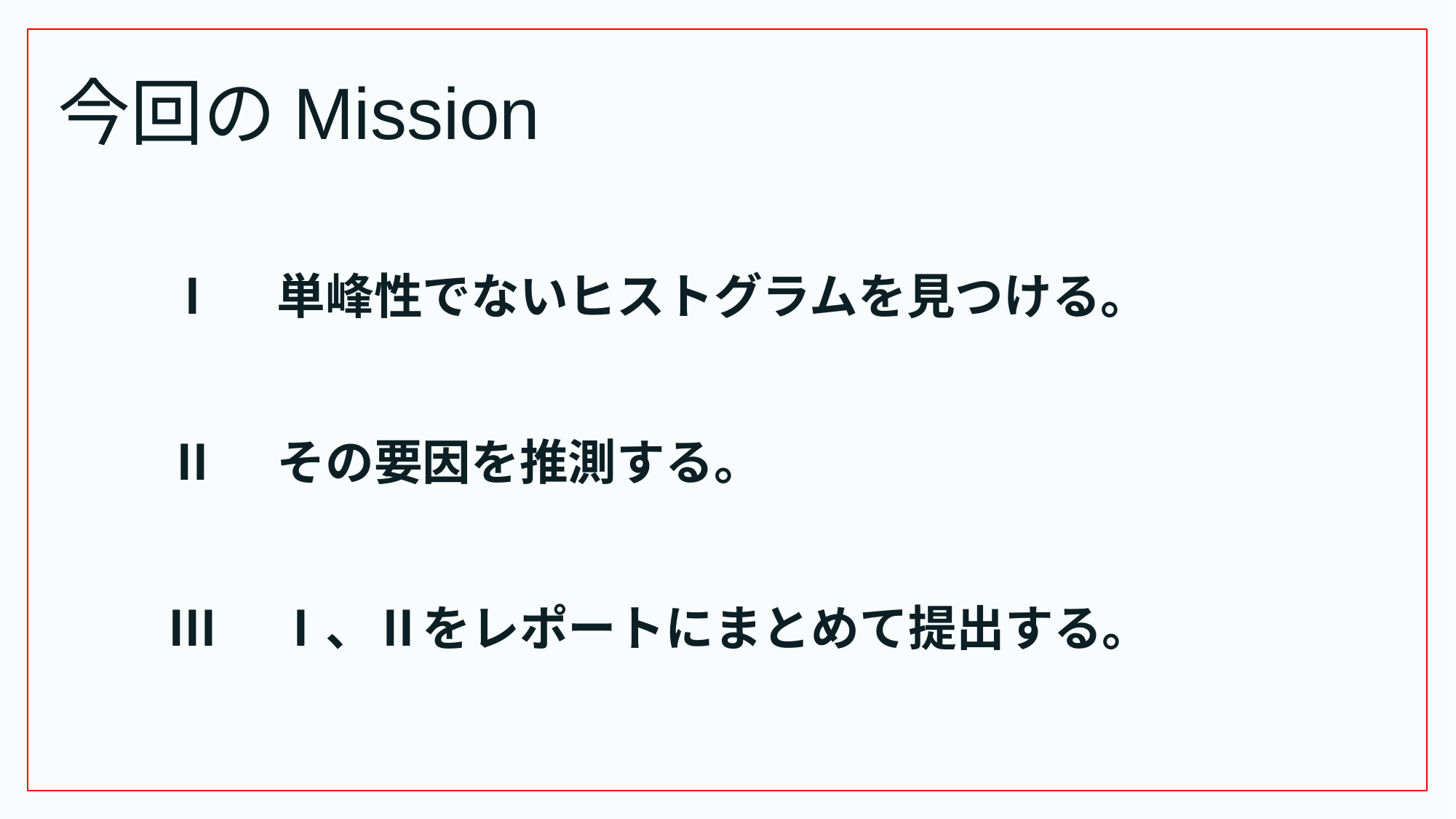

# 今回のMission
Ⅰ　単峰性でないヒストグラムを見つける。
Ⅱ　その要因を推測する。
Ⅲ　Ⅰ、Ⅱをレポートにまとめて提出する。